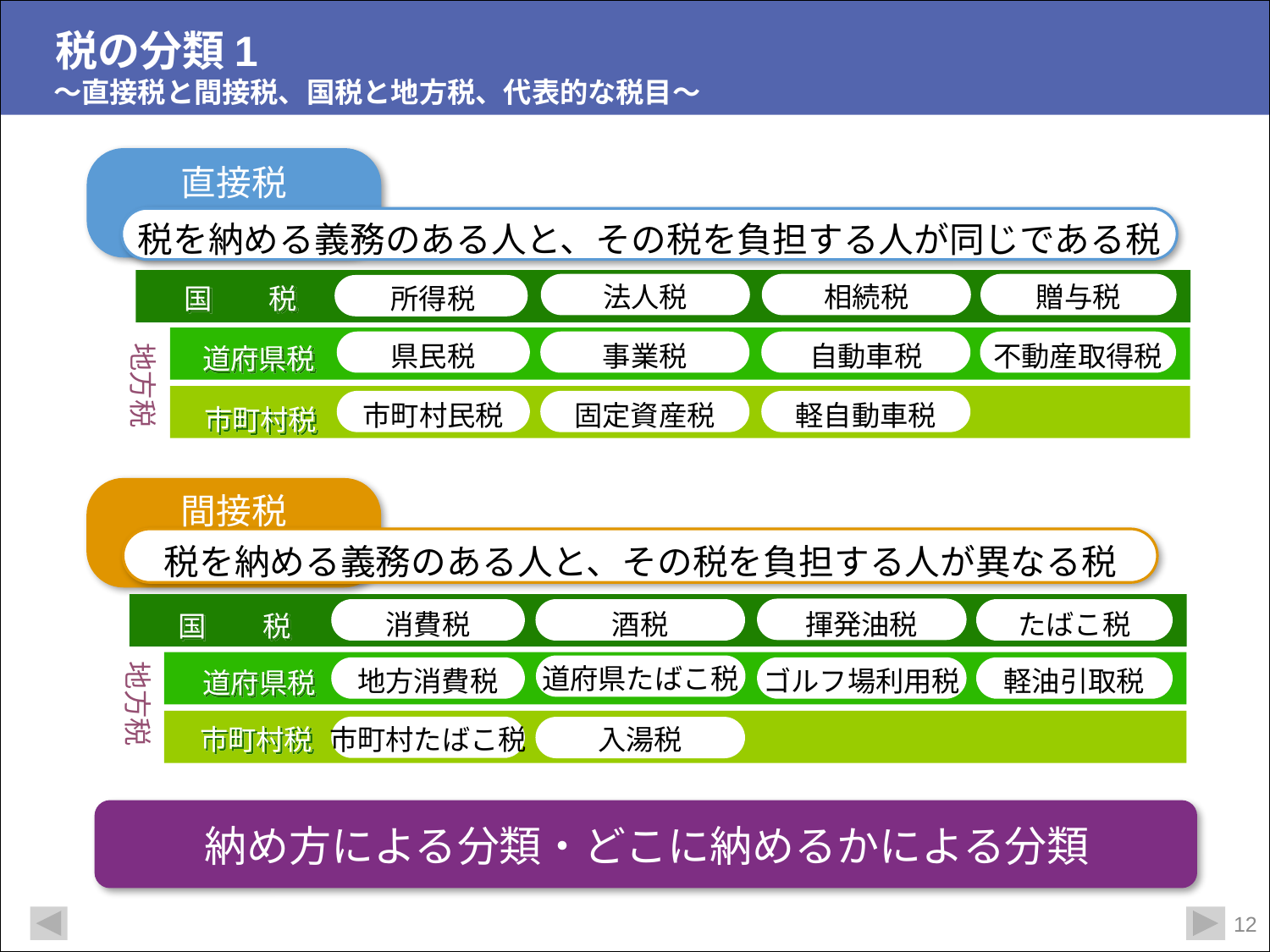

税の分類1
　  ～直接税と間接税、国税と地方税、代表的な税目～

直接税
税を納める義務のある人と、その税を負担する人が同じである税

法人税
相続税
贈与税

国　　税

県民税
事業税
自動車税
不動産取得税
道府県税
地方税

市町村民税
固定資産税
軽自動車税
市町村税
所得税

間接税
税を納める義務のある人と、その税を負担する人が異なる税

揮発油税

消費税
酒税
たばこ税
国　　税

ゴルフ場利用税
軽油引取税
地方消費税
地方税
道府県税
道府県たばこ税

市町村たばこ税
入湯税
市町村税

納め方による分類・どこに納めるかによる分類
12